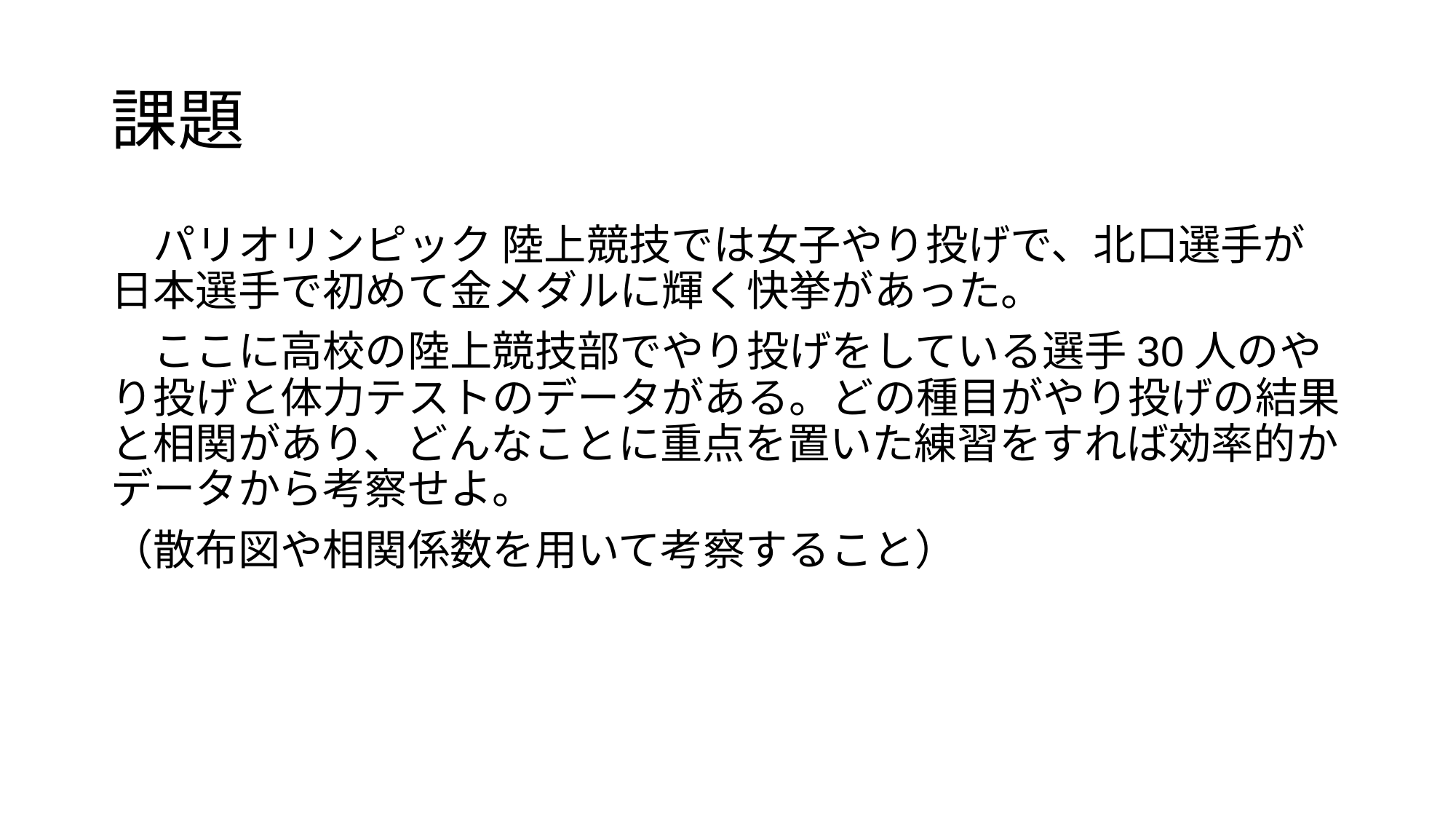

# 課題
　パリオリンピック 陸上競技では女子やり投げで、北口選手が日本選手で初めて金メダルに輝く快挙があった。
　ここに高校の陸上競技部でやり投げをしている選手30人のやり投げと体力テストのデータがある。どの種目がやり投げの結果と相関があり、どんなことに重点を置いた練習をすれば効率的かデータから考察せよ。
（散布図や相関係数を用いて考察すること）